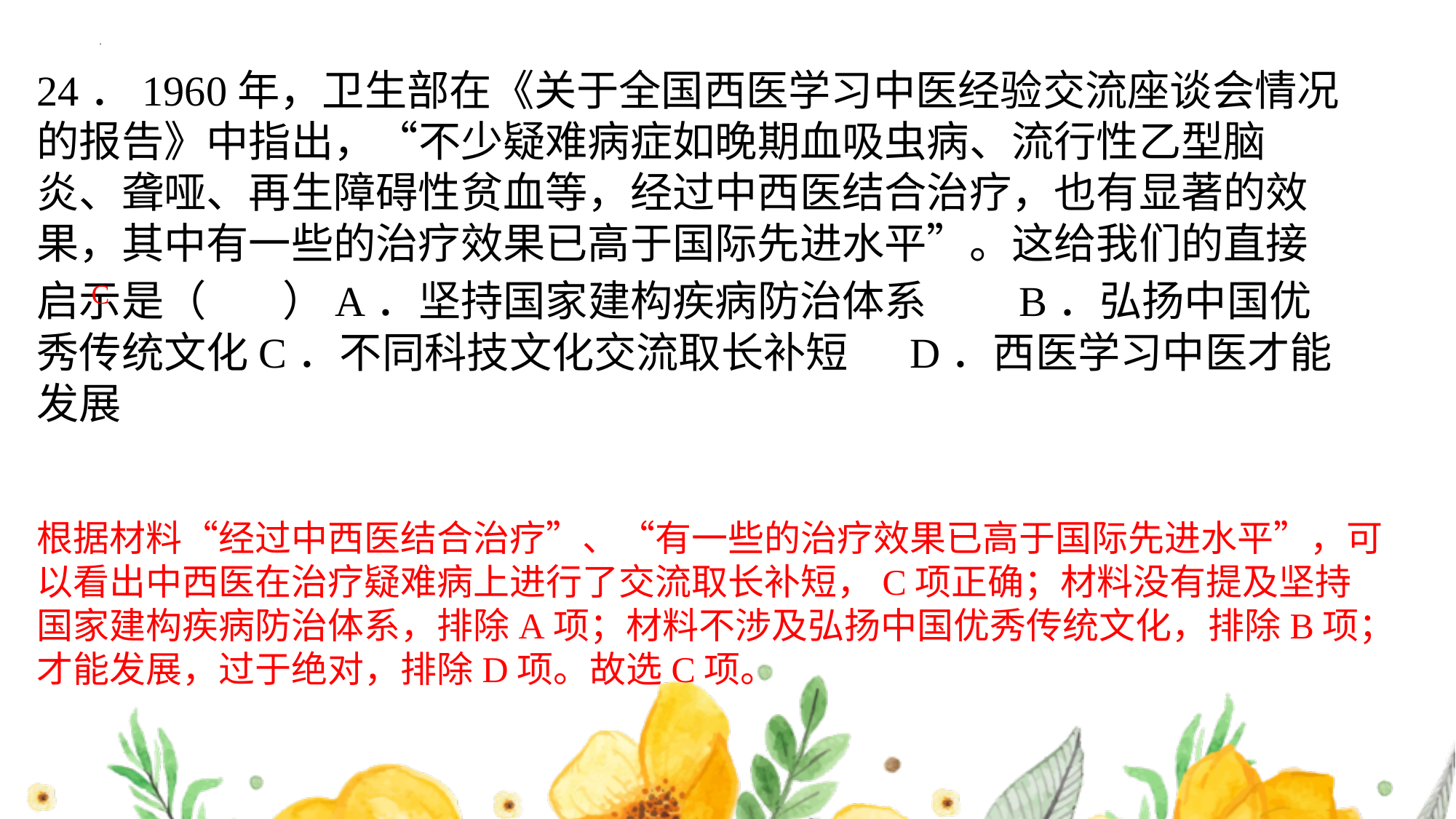

24．1960年，卫生部在《关于全国西医学习中医经验交流座谈会情况的报告》中指出，“不少疑难病症如晚期血吸虫病、流行性乙型脑炎、聋哑、再生障碍性贫血等，经过中西医结合治疗，也有显著的效果，其中有一些的治疗效果已高于国际先进水平”。这给我们的直接启示是（       ）A．坚持国家建构疾病防治体系	B．弘扬中国优秀传统文化C．不同科技文化交流取长补短	D．西医学习中医才能发展

C
根据材料“经过中西医结合治疗”、“有一些的治疗效果已高于国际先进水平”，可以看出中西医在治疗疑难病上进行了交流取长补短，C项正确；材料没有提及坚持国家建构疾病防治体系，排除A项；材料不涉及弘扬中国优秀传统文化，排除B项；才能发展，过于绝对，排除D项。故选C项。